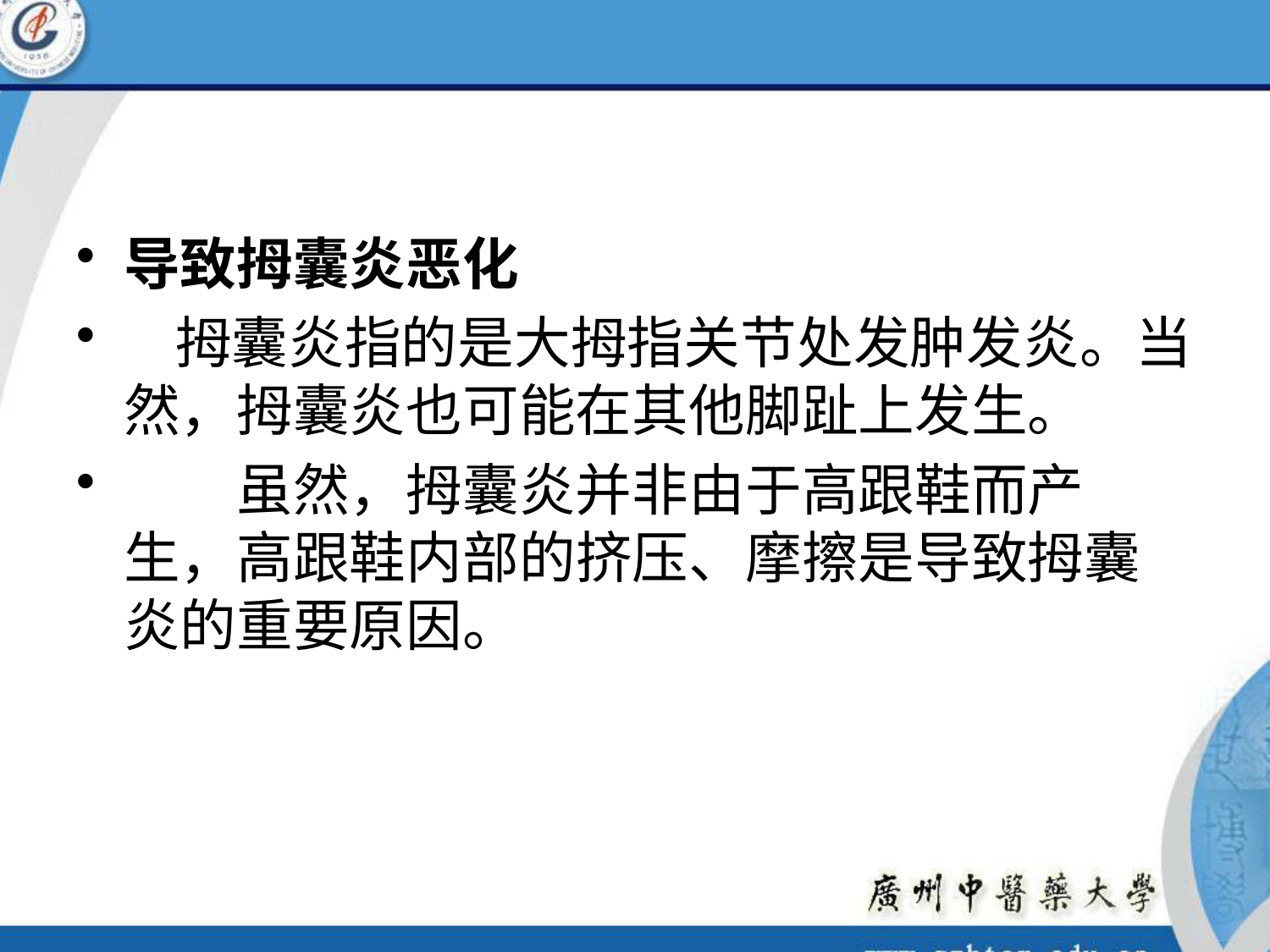

#
导致拇囊炎恶化
   拇囊炎指的是大拇指关节处发肿发炎。当然，拇囊炎也可能在其他脚趾上发生。
　　虽然，拇囊炎并非由于高跟鞋而产生，高跟鞋内部的挤压、摩擦是导致拇囊炎的重要原因。